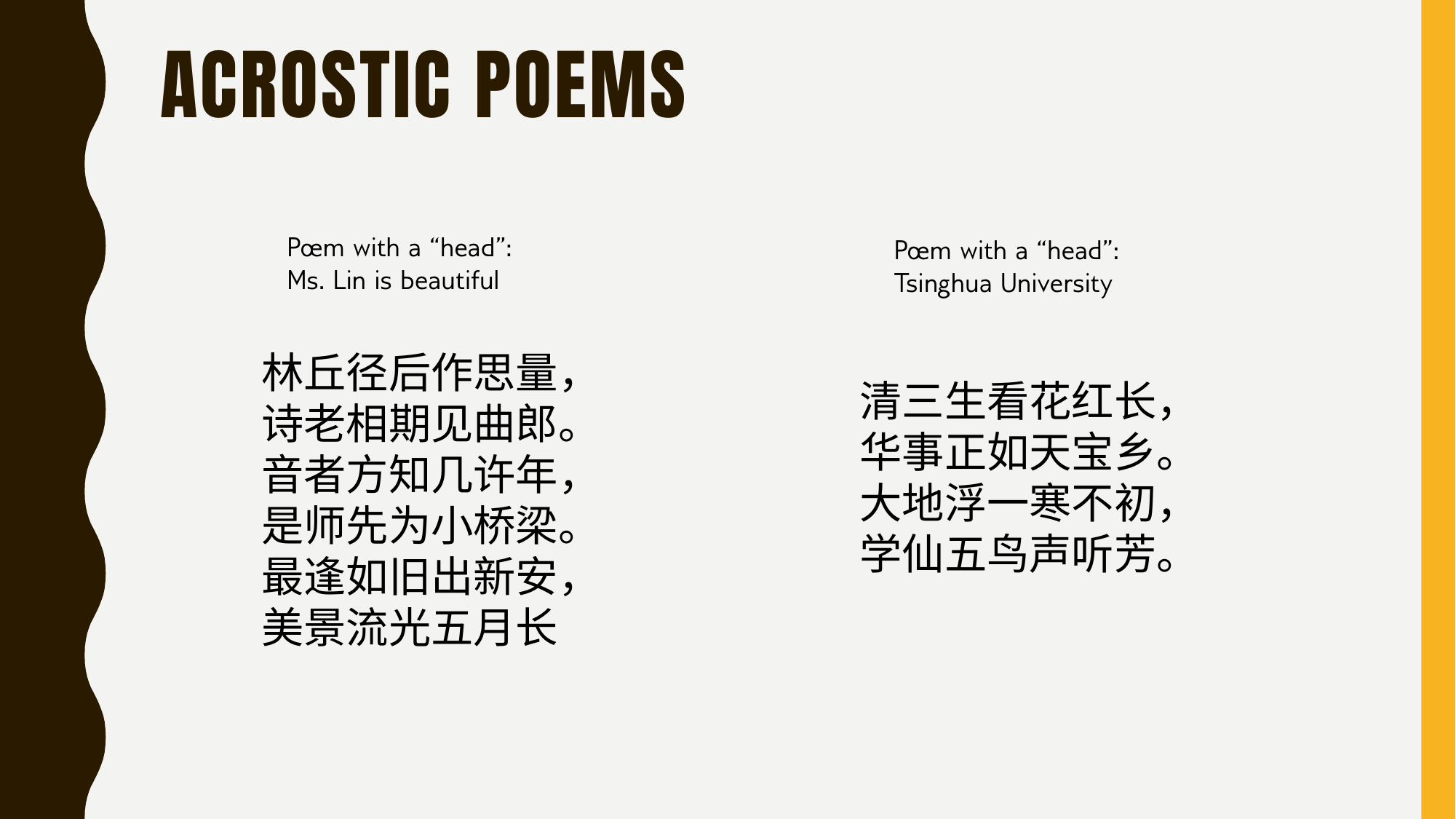

# Acrostic poems
Poem with a “head”:
Ms. Lin is beautiful
Poem with a “head”:
Tsinghua University
林丘径后作思量，
诗老相期见曲郎。
音者方知几许年，
是师先为小桥梁。
最逢如旧出新安，
美景流光五月长

清三生看花红长，
华事正如天宝乡。
大地浮一寒不初，
学仙五鸟声听芳。